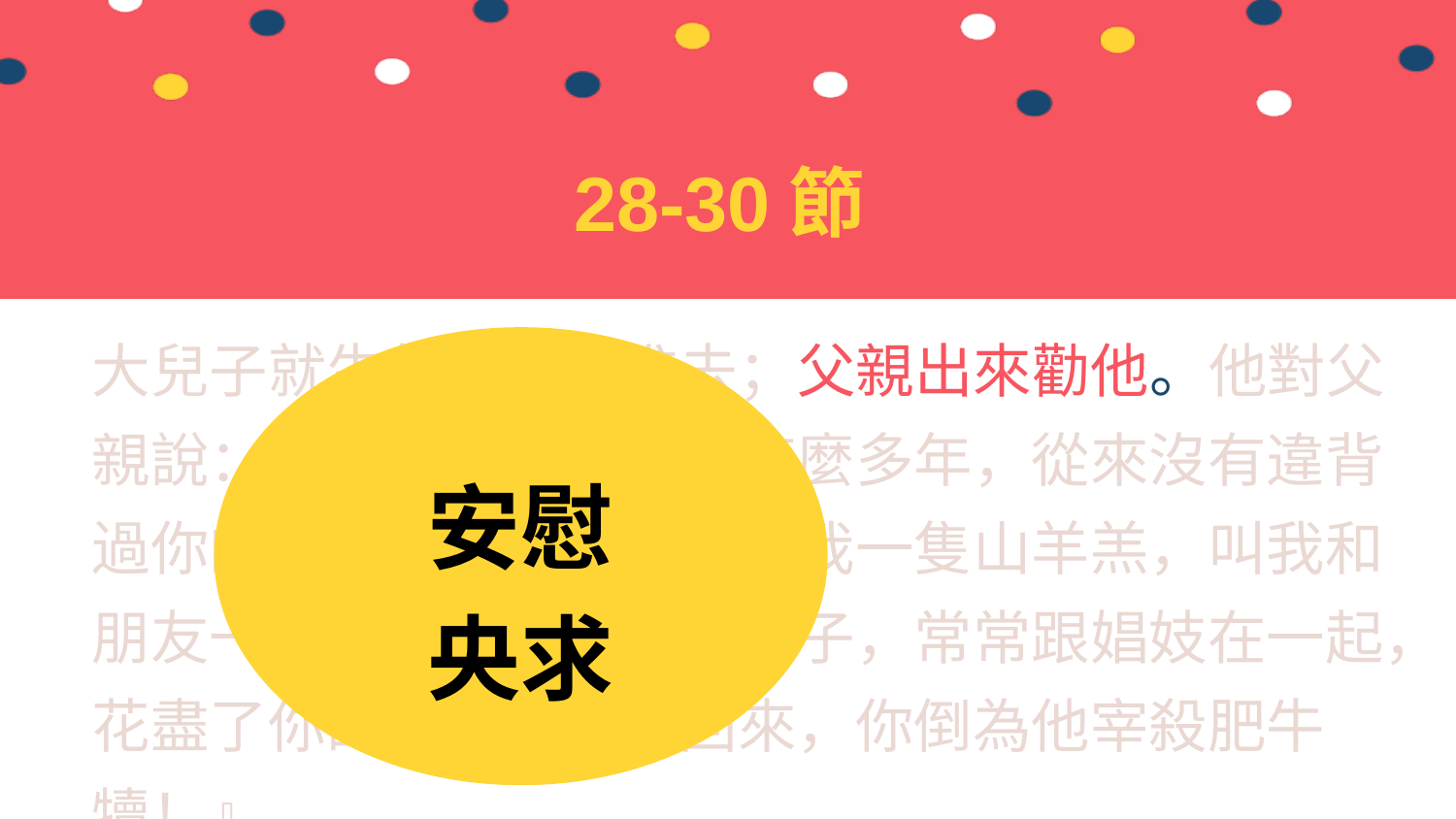

28-30節
大兒子就生氣，不肯進去；父親出來勸他。他對父親說：『你看，我服事你這麼多年，從來沒有違背過你的命令，可是你沒有給我一隻山羊羔，叫我和朋友一同歡樂。但你這個兒子，常常跟娼妓在一起，花盡了你的財產，他一回來，你倒為他宰殺肥牛犢！』

安慰
央求